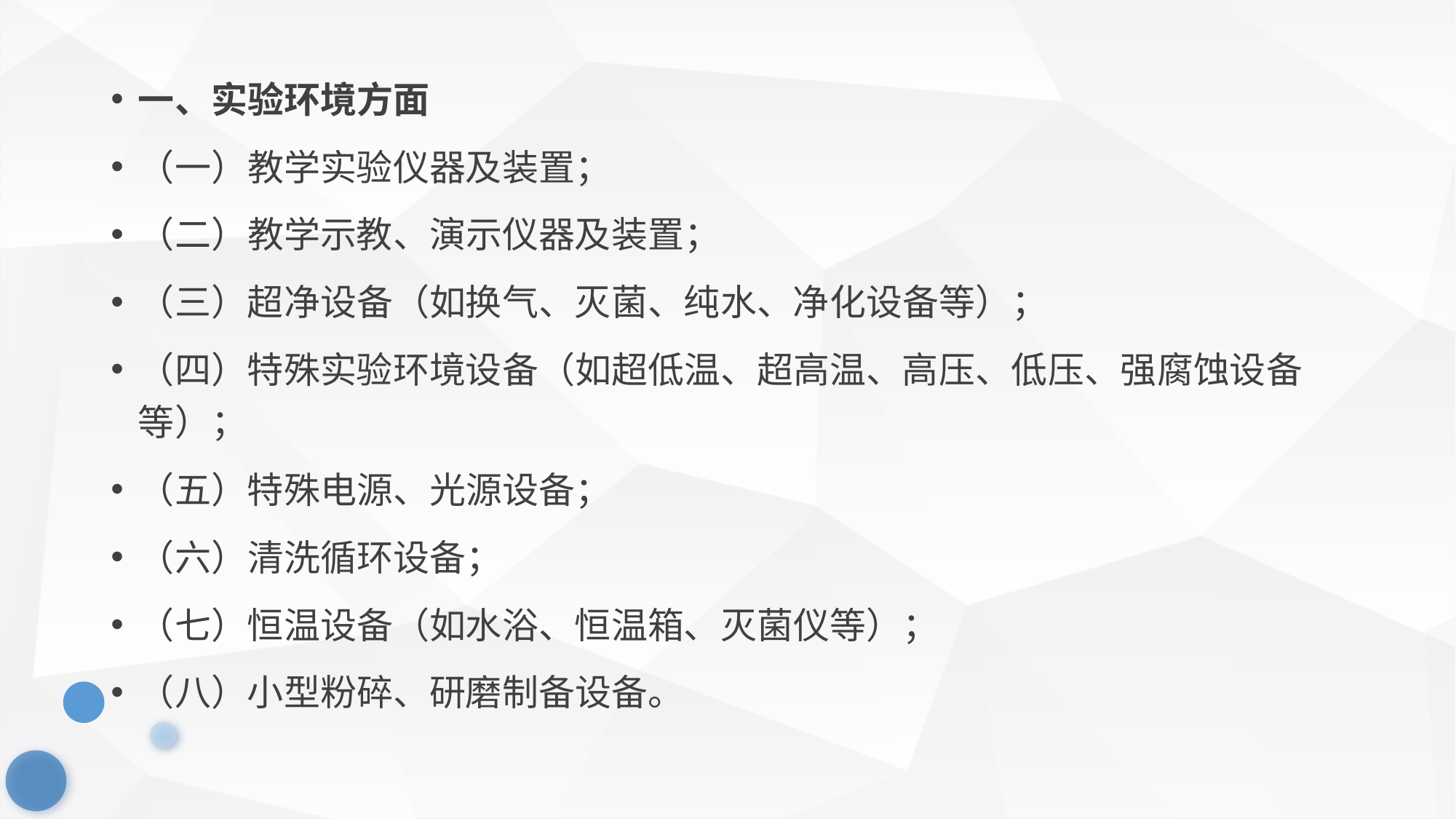

一、实验环境方面
（一）教学实验仪器及装置；
（二）教学示教、演示仪器及装置；
（三）超净设备（如换气、灭菌、纯水、净化设备等）；
（四）特殊实验环境设备（如超低温、超高温、高压、低压、强腐蚀设备等）；
（五）特殊电源、光源设备；
（六）清洗循环设备；
（七）恒温设备（如水浴、恒温箱、灭菌仪等）；
（八）小型粉碎、研磨制备设备。